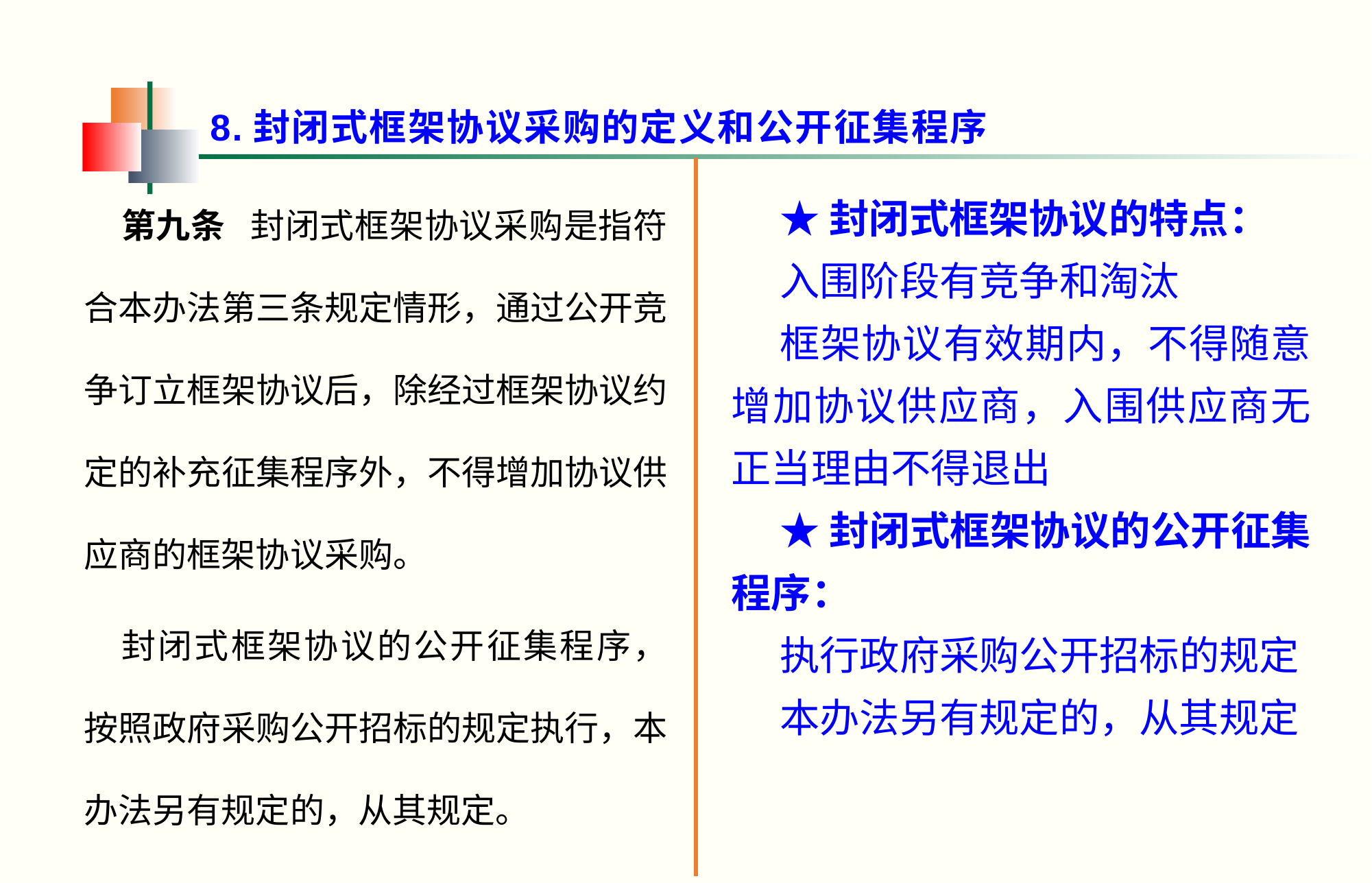

8.封闭式框架协议采购的定义和公开征集程序
第九条   封闭式框架协议采购是指符合本办法第三条规定情形，通过公开竞争订立框架协议后，除经过框架协议约定的补充征集程序外，不得增加协议供应商的框架协议采购。
封闭式框架协议的公开征集程序，按照政府采购公开招标的规定执行，本办法另有规定的，从其规定。

★封闭式框架协议的特点：
入围阶段有竞争和淘汰
框架协议有效期内，不得随意增加协议供应商，入围供应商无正当理由不得退出
★封闭式框架协议的公开征集程序：
执行政府采购公开招标的规定
本办法另有规定的，从其规定